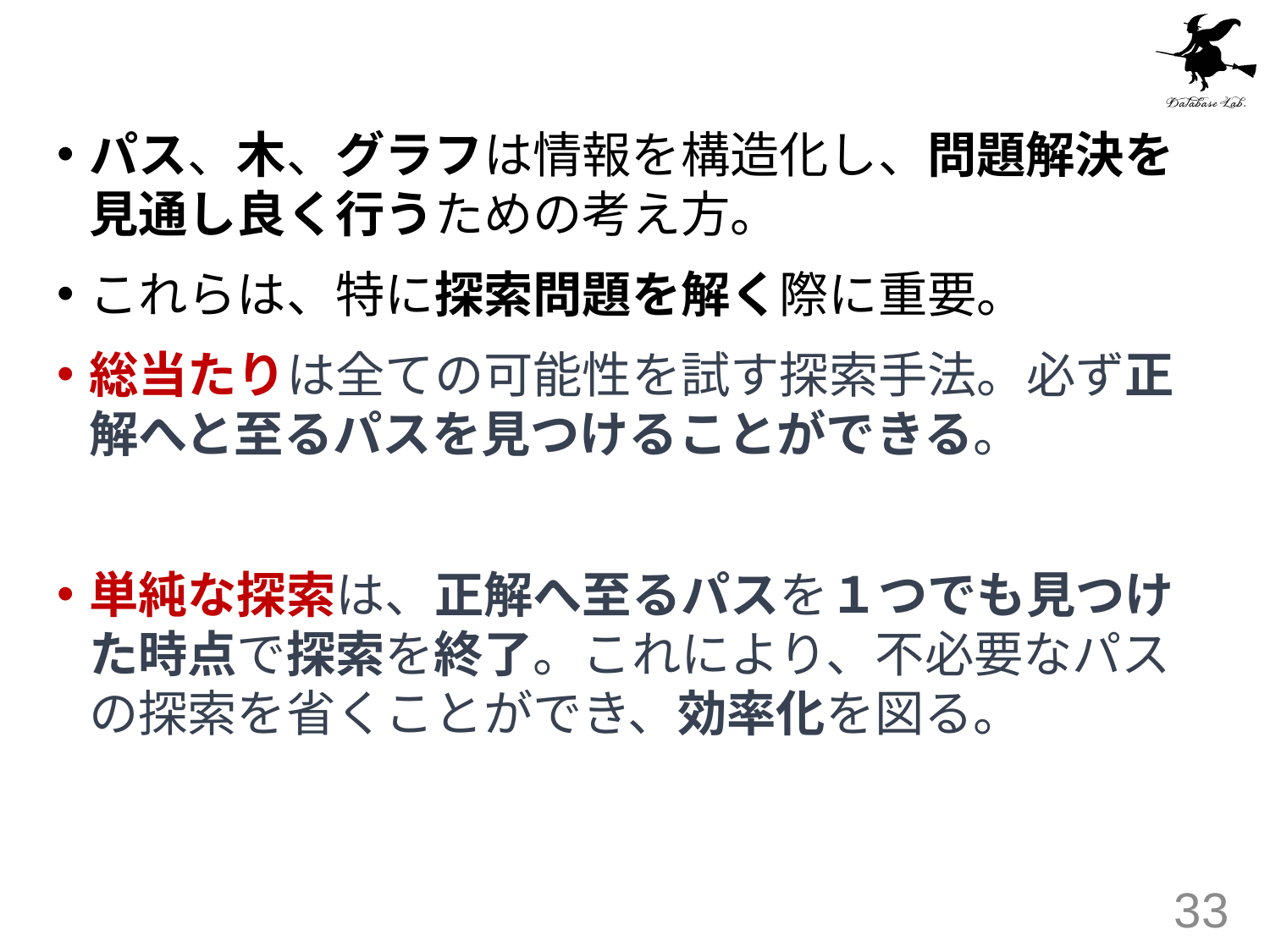

#
パス、木、グラフは情報を構造化し、問題解決を見通し良く行うための考え方。
これらは、特に探索問題を解く際に重要。
総当たりは全ての可能性を試す探索手法。必ず正解へと至るパスを見つけることができる。

単純な探索は、正解へ至るパスを１つでも見つけた時点で探索を終了。これにより、不必要なパスの探索を省くことができ、効率化を図る。
33